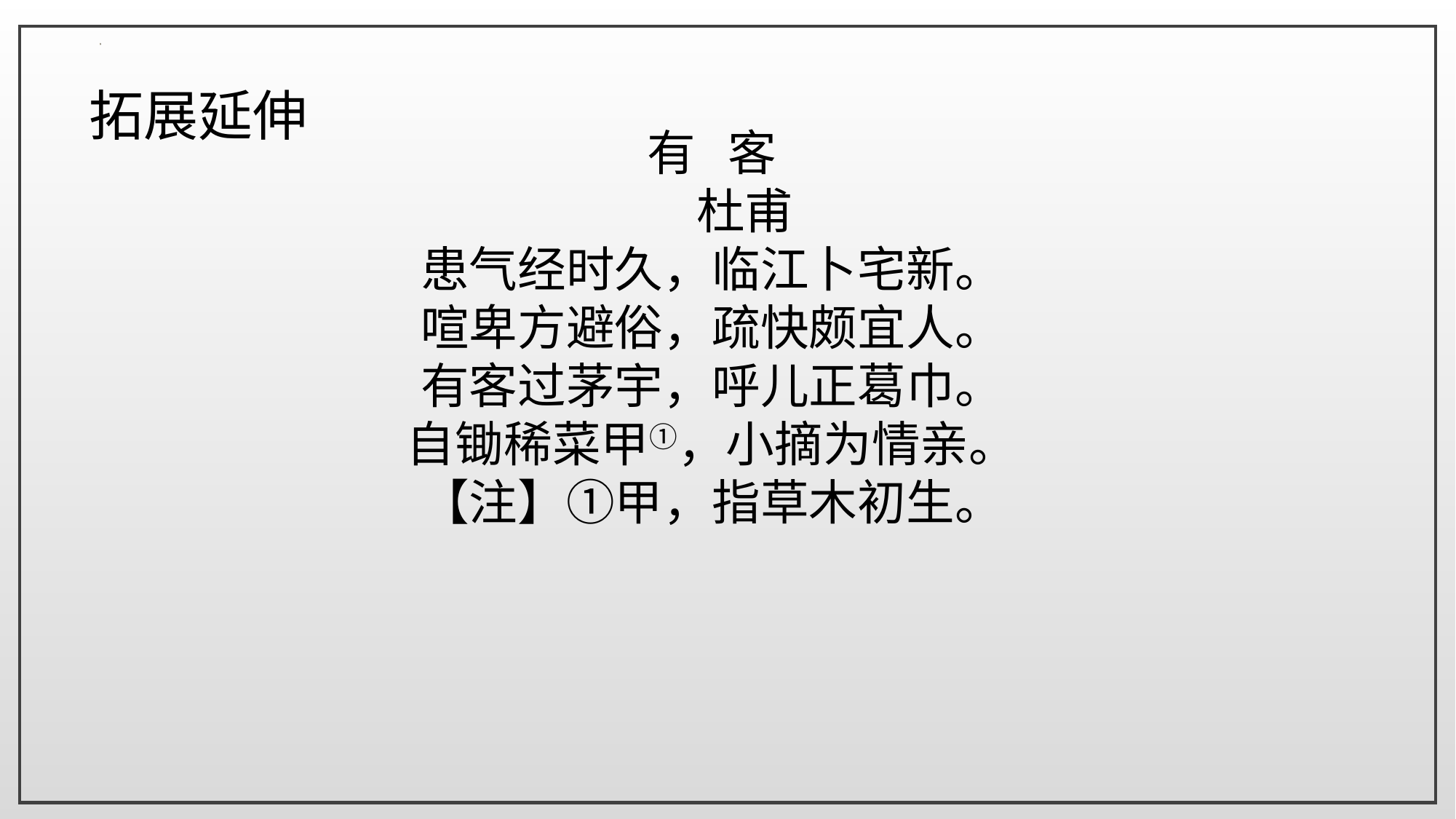

有   客
     杜甫
患气经时久，临江卜宅新。
喧卑方避俗，疏快颇宜人。
有客过茅宇，呼儿正葛巾。
自锄稀菜甲①，小摘为情亲。
【注】①甲，指草木初生。
拓展延伸